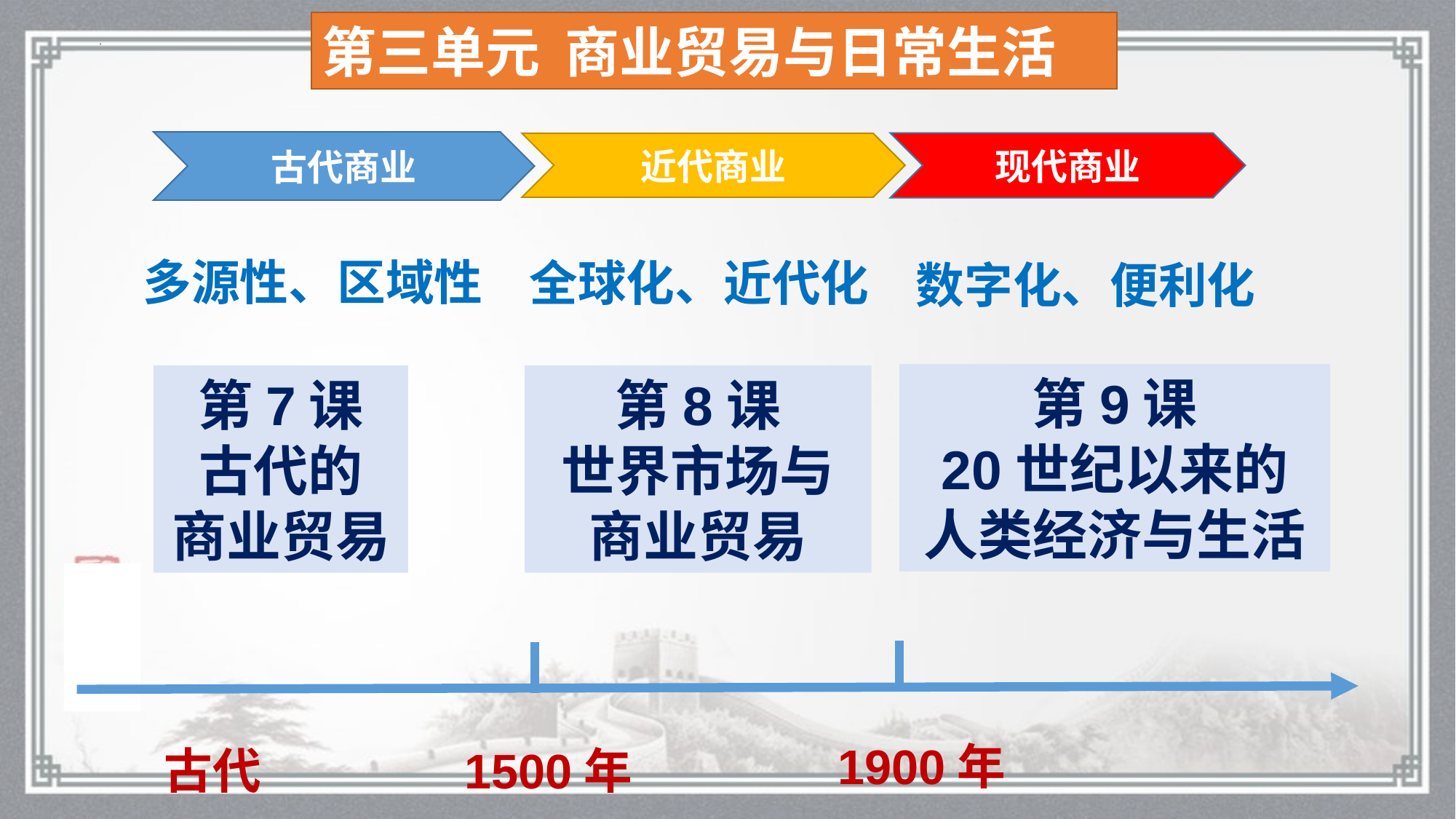

第三单元  商业贸易与日常生活
古代商业
现代商业
近代商业
多源性、区域性
全球化、近代化
数字化、便利化
第9课
20世纪以来的
人类经济与生活
第7课
古代的
商业贸易
第8课
世界市场与商业贸易
1900年
古代
1500年